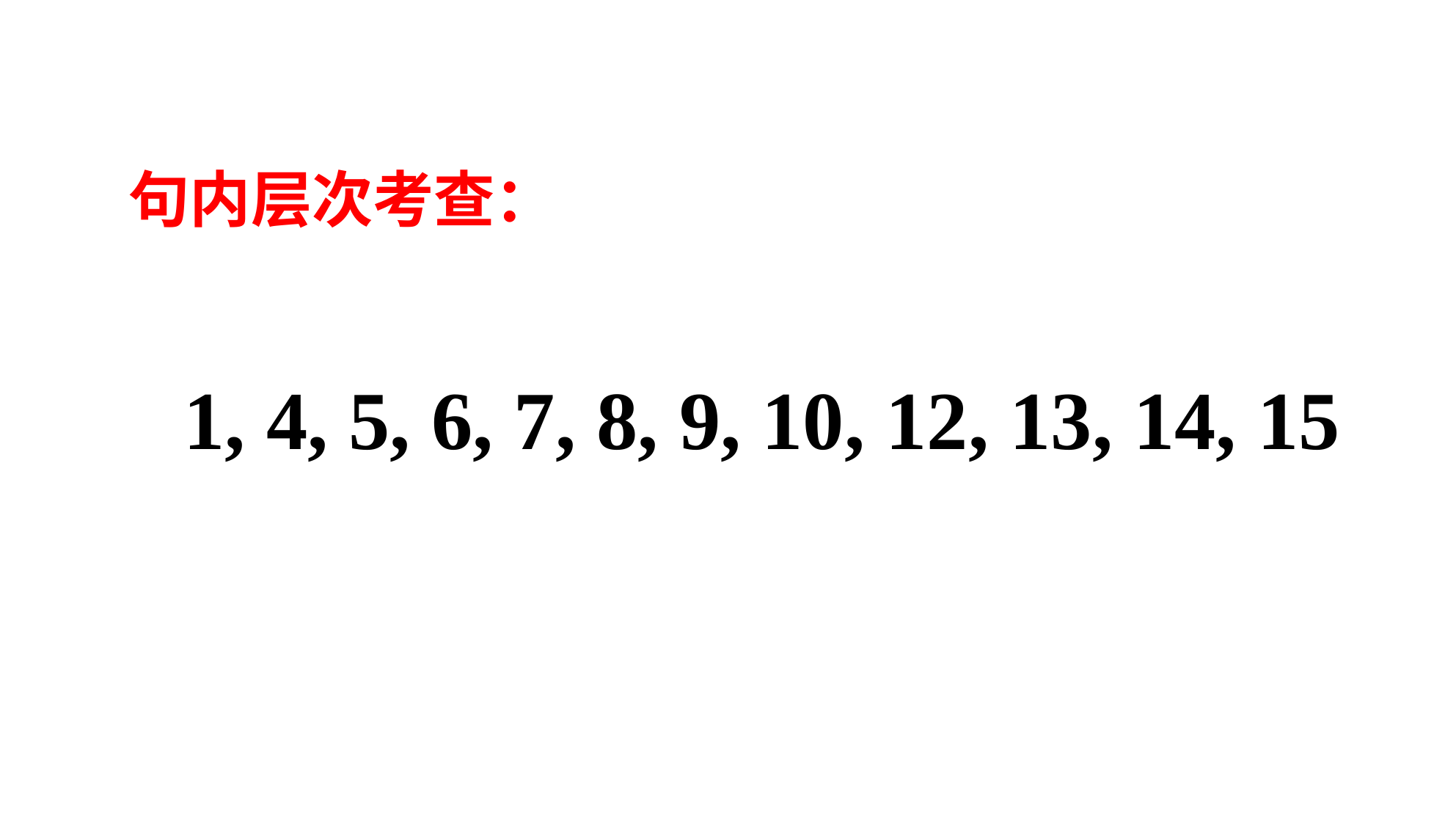

句内层次考查：
 1, 4, 5, 6, 7, 8, 9, 10, 12, 13, 14, 15